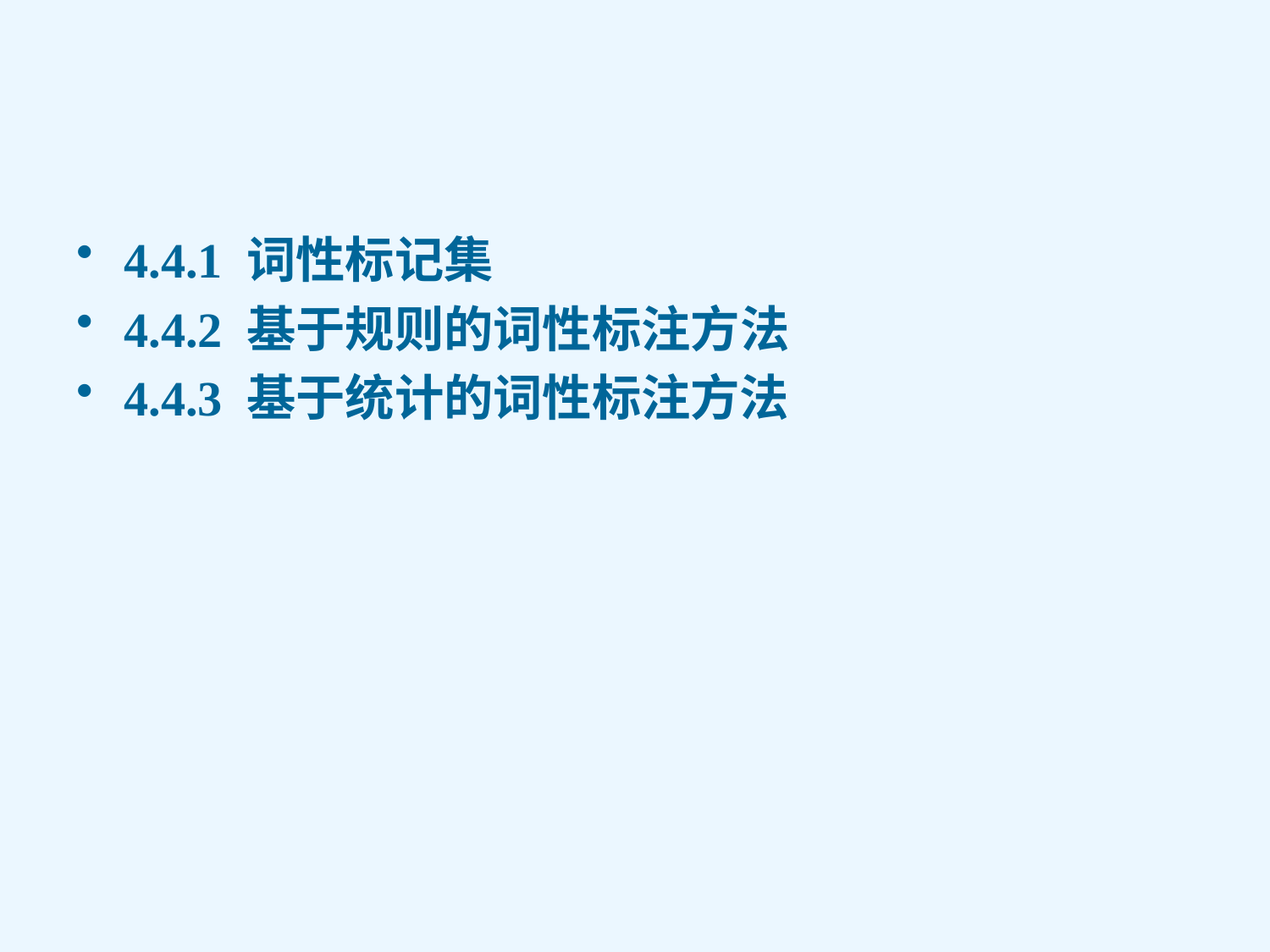

#
4.4.1 词性标记集
4.4.2 基于规则的词性标注方法
4.4.3 基于统计的词性标注方法